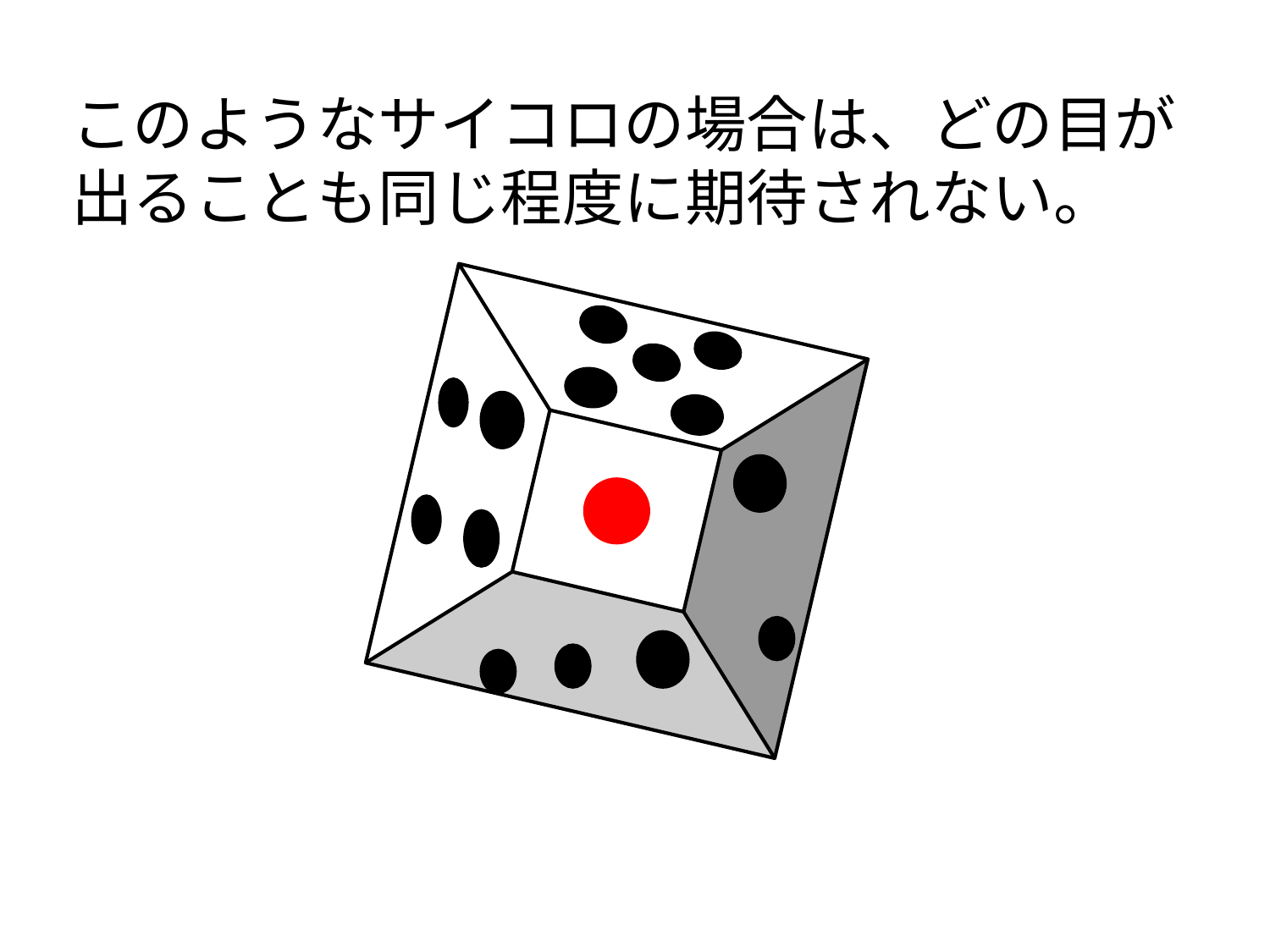

# このようなサイコロの場合は、どの目が出ることも同じ程度に期待されない。